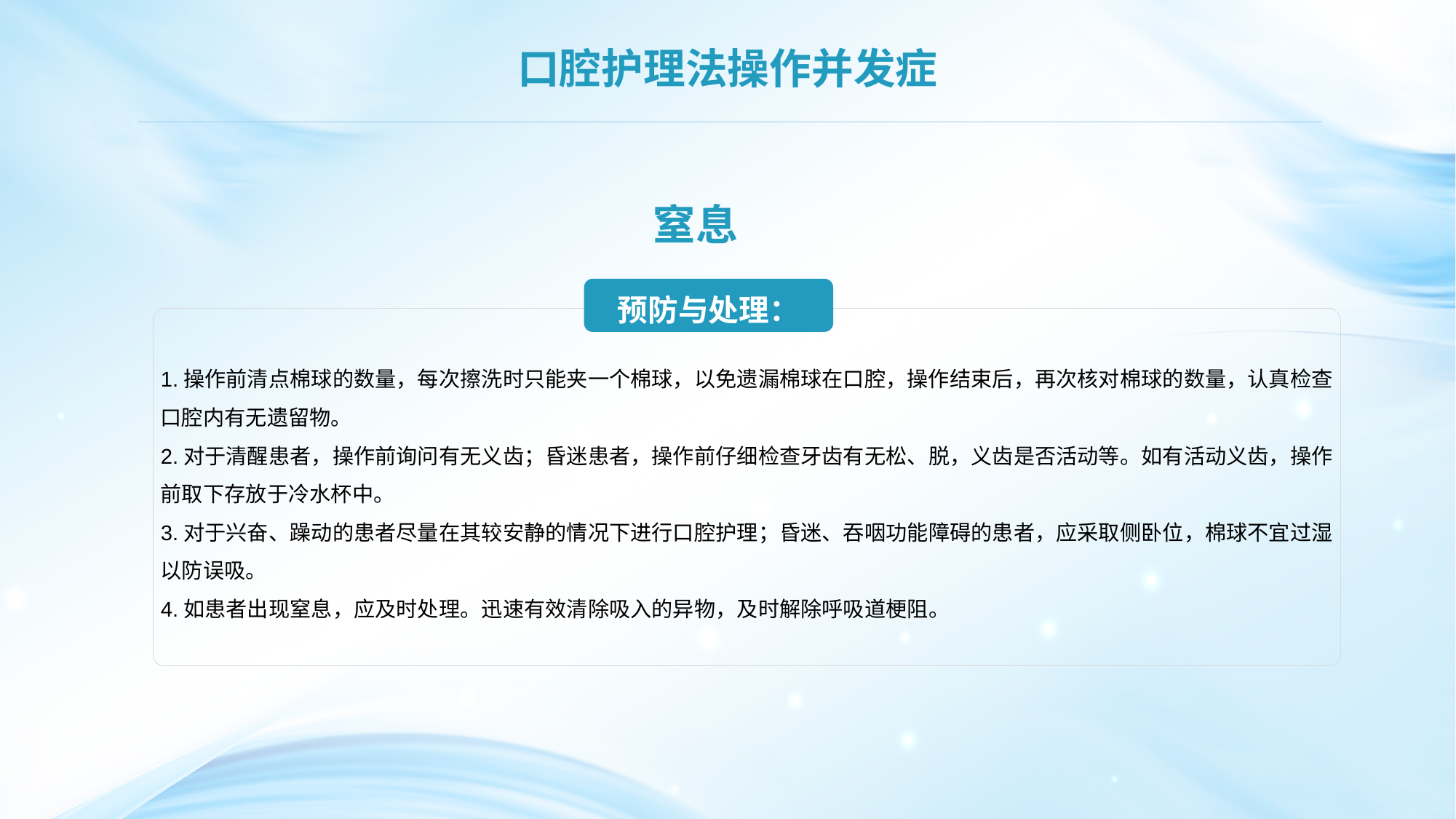

口腔护理法操作并发症
窒息
预防与处理：
1.操作前清点棉球的数量，每次擦洗时只能夹一个棉球，以免遗漏棉球在口腔，操作结束后，再次核对棉球的数量，认真检查口腔内有无遗留物。
2.对于清醒患者，操作前询问有无义齿；昏迷患者，操作前仔细检查牙齿有无松、脱，义齿是否活动等。如有活动义齿，操作前取下存放于冷水杯中。
3.对于兴奋、躁动的患者尽量在其较安静的情况下进行口腔护理；昏迷、吞咽功能障碍的患者，应采取侧卧位，棉球不宜过湿以防误吸。
4.如患者出现窒息，应及时处理。迅速有效清除吸入的异物，及时解除呼吸道梗阻。